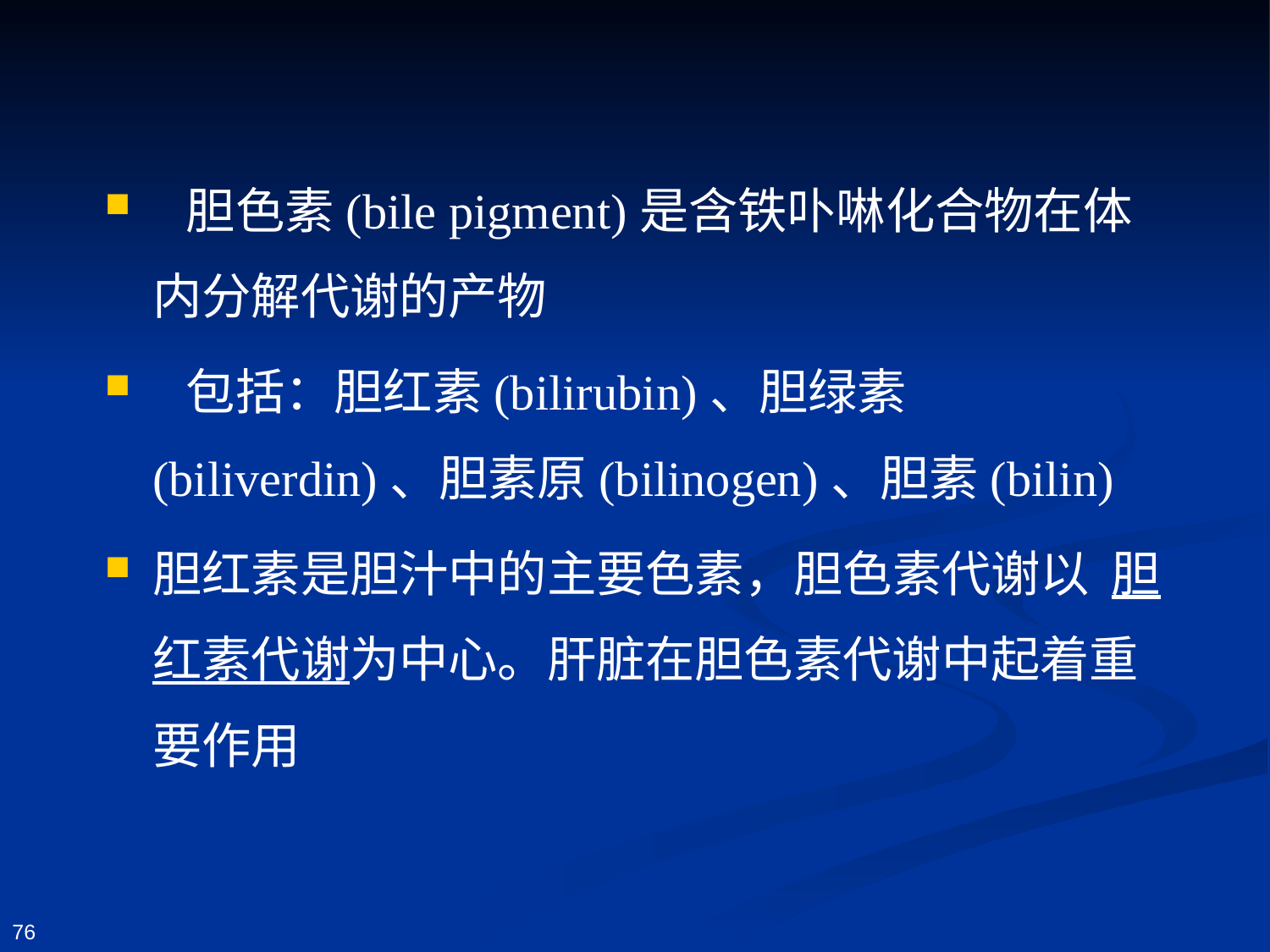

胆色素(bile pigment)是含铁卟啉化合物在体内分解代谢的产物
  包括：胆红素(bilirubin)、胆绿素(biliverdin)、胆素原(bilinogen)、胆素(bilin)
胆红素是胆汁中的主要色素，胆色素代谢以  胆红素代谢为中心。肝脏在胆色素代谢中起着重要作用
76